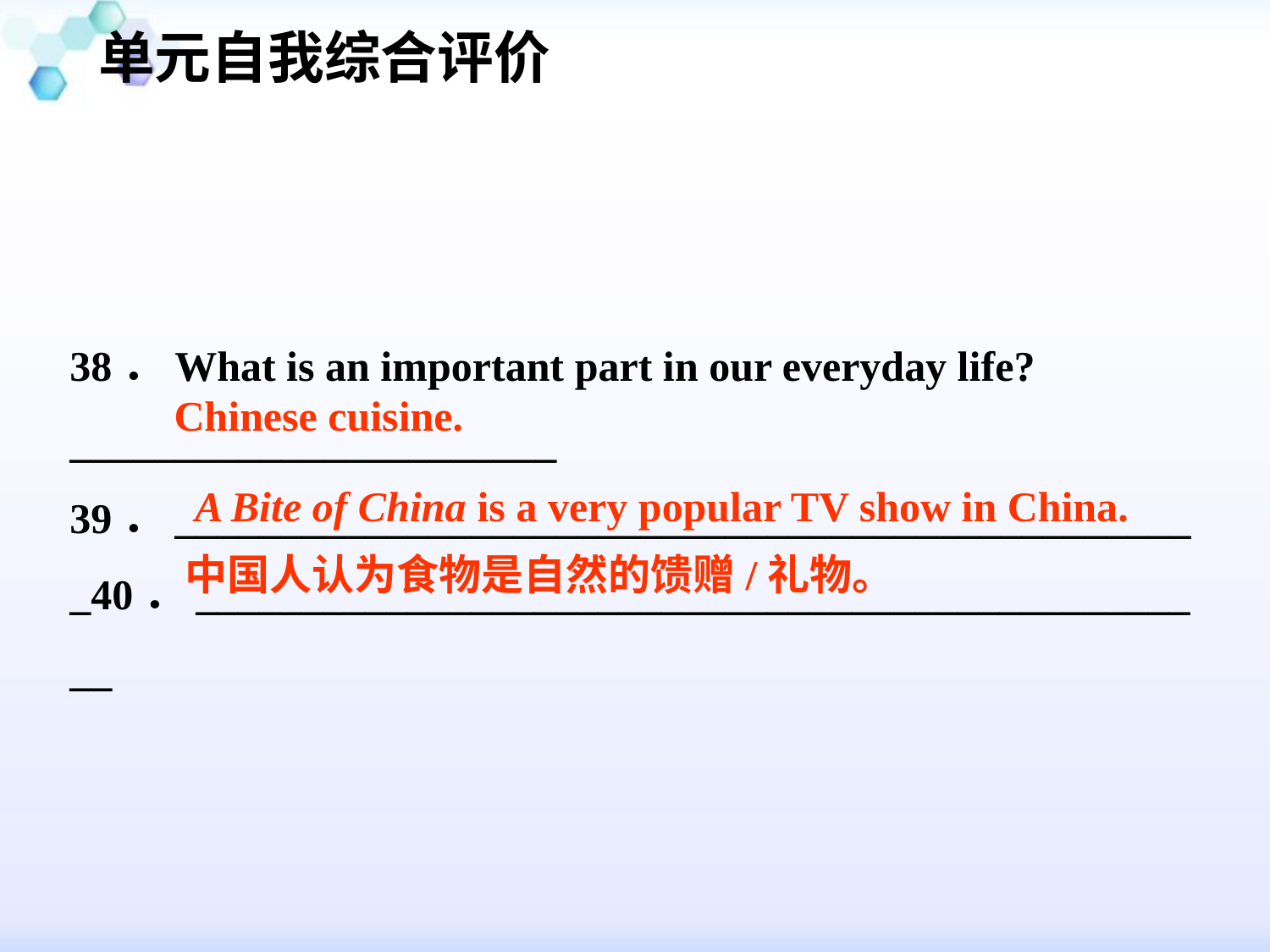

单元自我综合评价
38．What is an important part in our everyday life?
_______________________
39．_________________________________________________40．_________________________________________________
Chinese cuisine.
A Bite of China is a very popular TV show in China.
中国人认为食物是自然的馈赠/礼物。